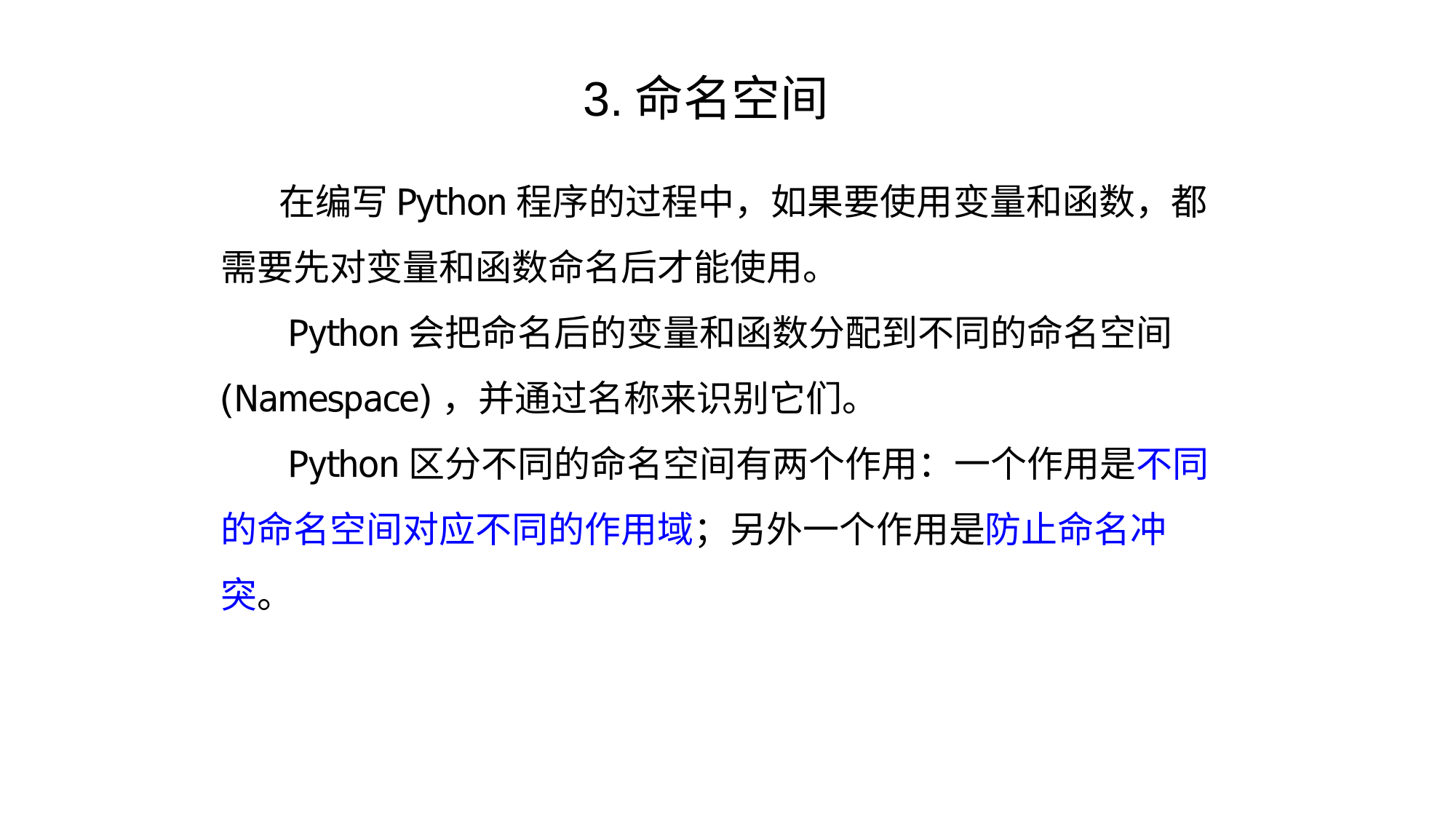

# 3.命名空间
      在编写Python程序的过程中，如果要使用变量和函数，都需要先对变量和函数命名后才能使用。
      Python会把命名后的变量和函数分配到不同的命名空间(Namespace)，并通过名称来识别它们。
      Python区分不同的命名空间有两个作用：一个作用是不同的命名空间对应不同的作用域；另外一个作用是防止命名冲突。